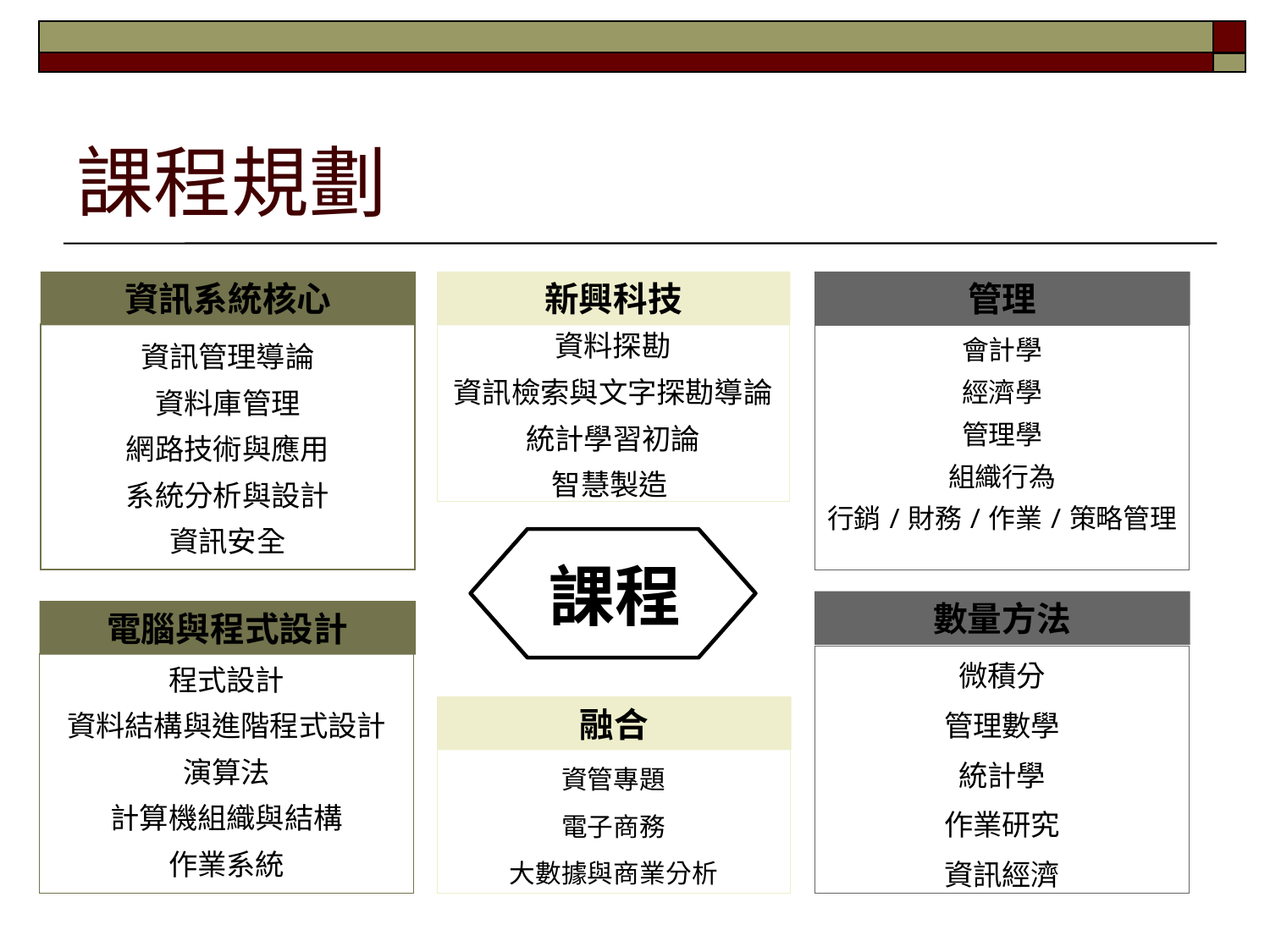

# 課程規劃
資訊系統核心
新興科技
管理
資訊管理導論
資料庫管理
網路技術與應用
系統分析與設計
資訊安全
資料探勘
資訊檢索與文字探勘導論
統計學習初論
智慧製造
會計學
經濟學
管理學
組織行為
行銷/財務/作業/策略管理

課程
數量方法
電腦與程式設計
微積分
管理數學
統計學
作業研究
資訊經濟
程式設計
資料結構與進階程式設計
演算法
計算機組織與結構
作業系統
融合
資管專題
電子商務
大數據與商業分析